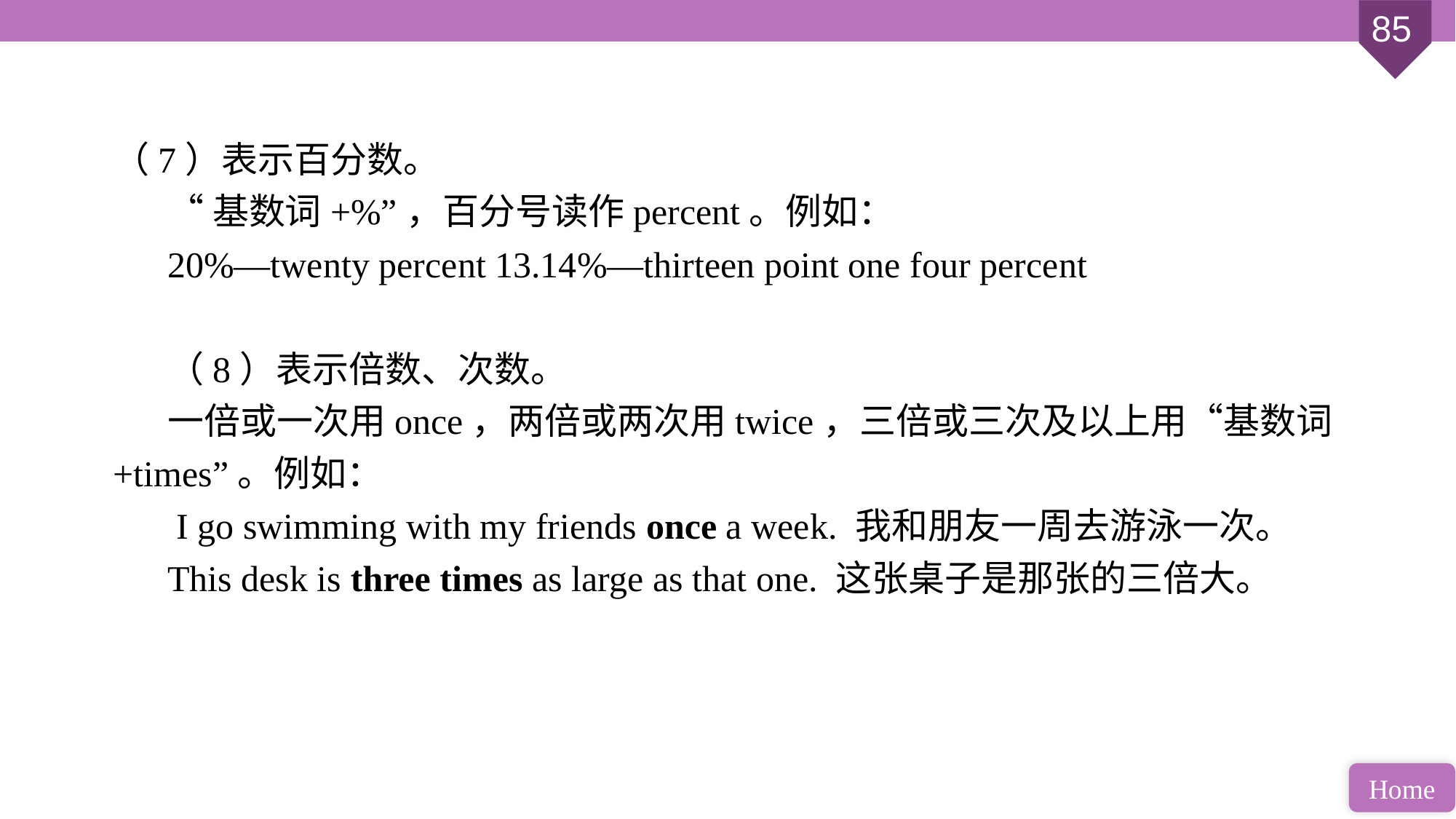

（7）表示百分数。
“基数词+%”，百分号读作percent。例如：
20%—twenty percent 13.14%—thirteen point one four percent

（8）表示倍数、次数。
一倍或一次用once，两倍或两次用twice，三倍或三次及以上用“基数词+times”。例如：
 I go swimming with my friends once a week. 我和朋友一周去游泳一次。
This desk is three times as large as that one. 这张桌子是那张的三倍大。